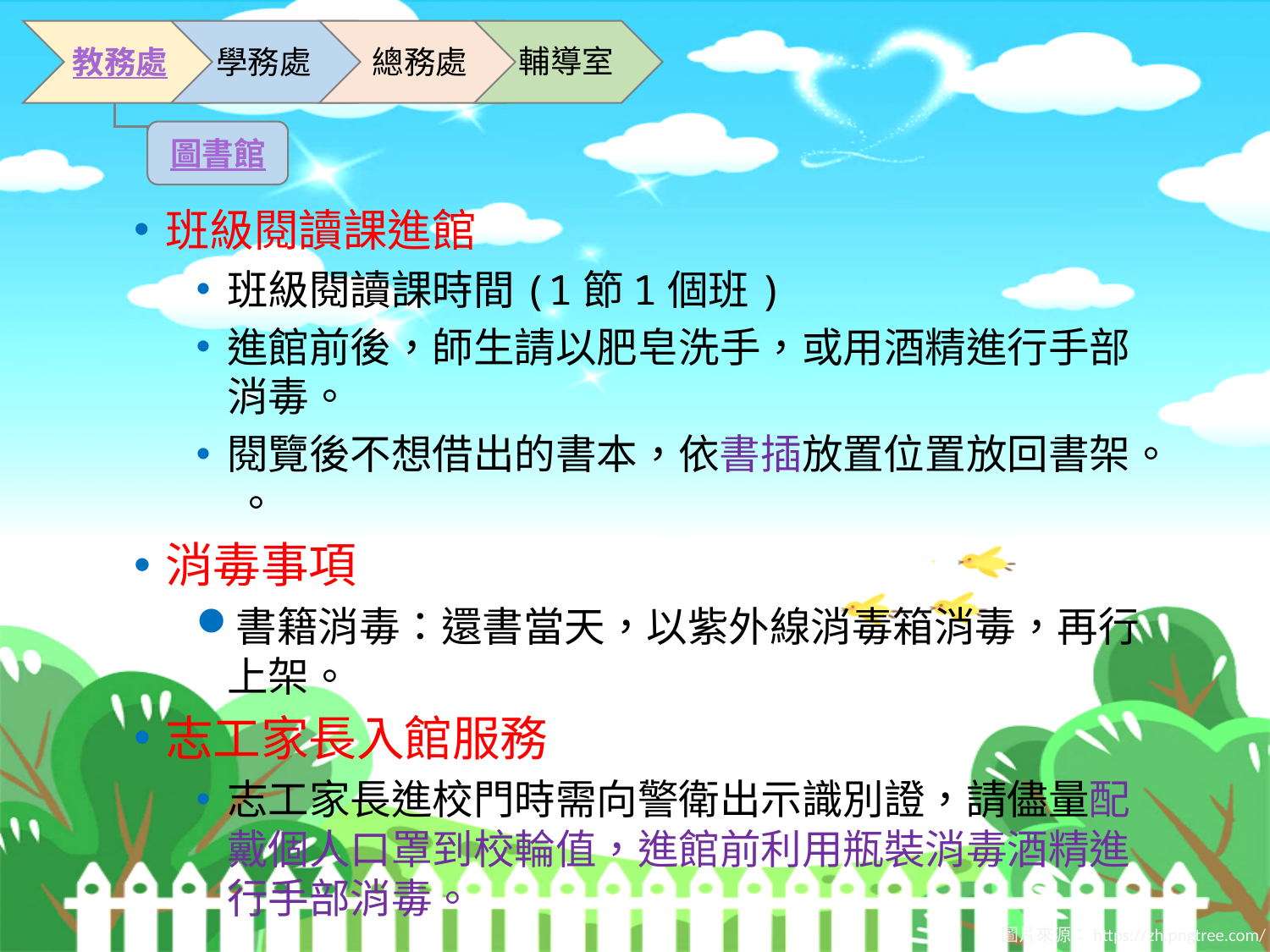

輔導室
教務處
學務處
總務處
圖書館
班級閱讀課進館
班級閱讀課時間(1節1個班)
進館前後，師生請以肥皂洗手，或用酒精進行手部消毒。
閱覽後不想借出的書本，依書插放置位置放回書架。 。
消毒事項
書籍消毒：還書當天，以紫外線消毒箱消毒，再行上架。
志工家長入館服務
志工家長進校門時需向警衛出示識別證，請儘量配戴個人口罩到校輪值，進館前利用瓶裝消毒酒精進行手部消毒。